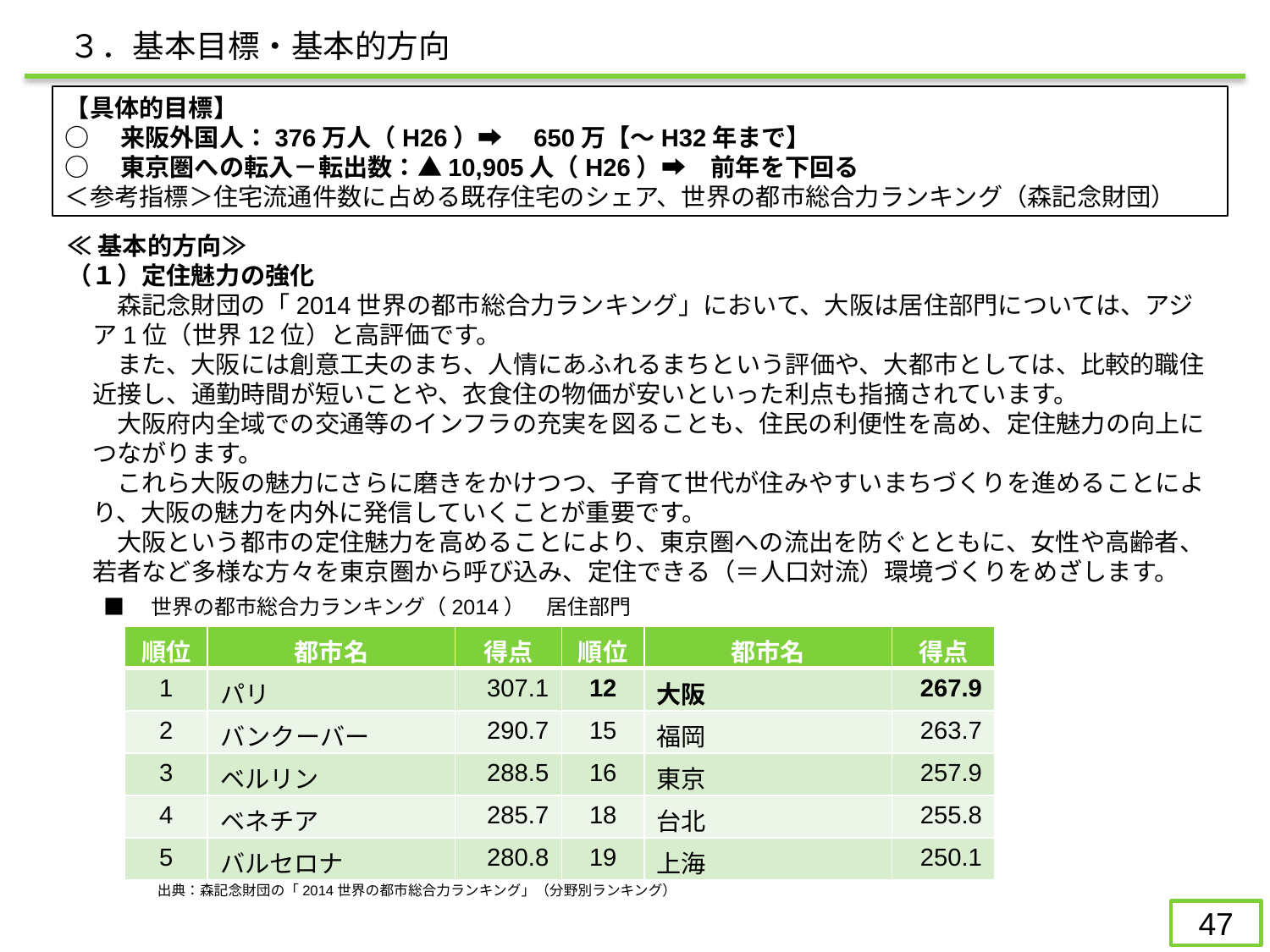

３．基本目標・基本的方向
【具体的目標】
○　来阪外国人：376万人（H26）➡　650万【～H32年まで】
○　東京圏への転入－転出数：▲10,905人（H26）➡　前年を下回る
＜参考指標＞住宅流通件数に占める既存住宅のシェア、世界の都市総合力ランキング（森記念財団）
≪基本的方向≫
（１）定住魅力の強化
　　森記念財団の「2014世界の都市総合力ランキング」において、大阪は居住部門については、アジア1位（世界12位）と高評価です。
　　また、大阪には創意工夫のまち、人情にあふれるまちという評価や、大都市としては、比較的職住近接し、通勤時間が短いことや、衣食住の物価が安いといった利点も指摘されています。
　　大阪府内全域での交通等のインフラの充実を図ることも、住民の利便性を高め、定住魅力の向上につながります。
　　これら大阪の魅力にさらに磨きをかけつつ、子育て世代が住みやすいまちづくりを進めることにより、大阪の魅力を内外に発信していくことが重要です。
　　大阪という都市の定住魅力を高めることにより、東京圏への流出を防ぐとともに、女性や高齢者、若者など多様な方々を東京圏から呼び込み、定住できる（＝人口対流）環境づくりをめざします。
■　世界の都市総合力ランキング（2014）　居住部門
| 順位 | 都市名 | 得点 | 順位 | 都市名 | 得点 |
| --- | --- | --- | --- | --- | --- |
| 1 | パリ | 307.1 | 12 | 大阪 | 267.9 |
| 2 | バンクーバー | 290.7 | 15 | 福岡 | 263.7 |
| 3 | ベルリン | 288.5 | 16 | 東京 | 257.9 |
| 4 | ベネチア | 285.7 | 18 | 台北 | 255.8 |
| 5 | バルセロナ | 280.8 | 19 | 上海 | 250.1 |
出典：森記念財団の「2014世界の都市総合力ランキング」（分野別ランキング）
47